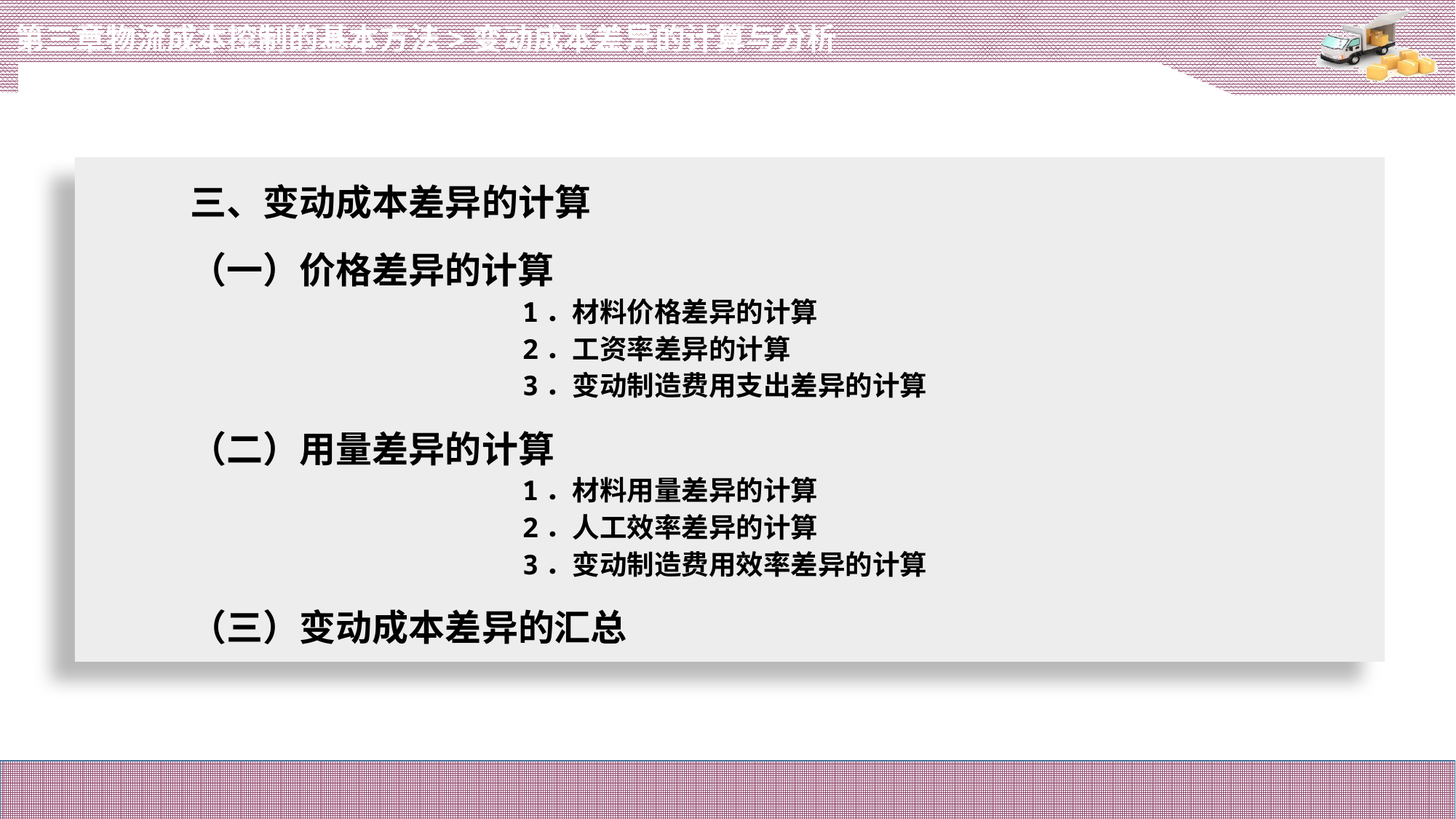

第三章物流成本控制的基本方法>变动成本差异的计算与分析
# 三、变动成本差异的计算
（一）价格差异的计算
1．材料价格差异的计算
2．工资率差异的计算
3．变动制造费用支出差异的计算
（二）用量差异的计算
1．材料用量差异的计算
2．人工效率差异的计算
3．变动制造费用效率差异的计算
（三）变动成本差异的汇总